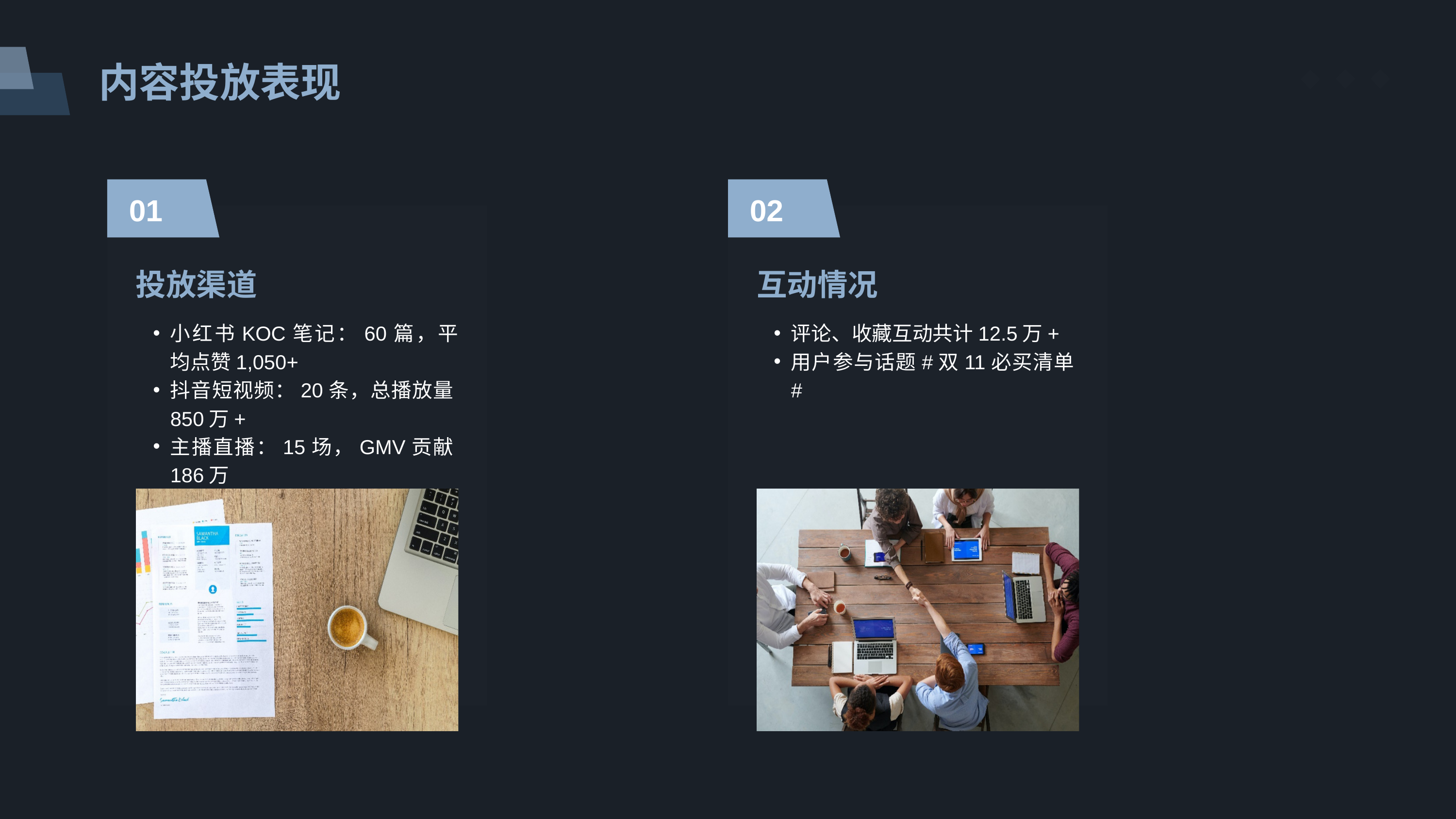

内容投放表现

01
02

投放渠道
互动情况
小红书KOC笔记：60篇，平均点赞1,050+
抖音短视频：20条，总播放量850万+
主播直播：15场，GMV贡献186万

评论、收藏互动共计12.5万+
用户参与话题#双11必买清单#